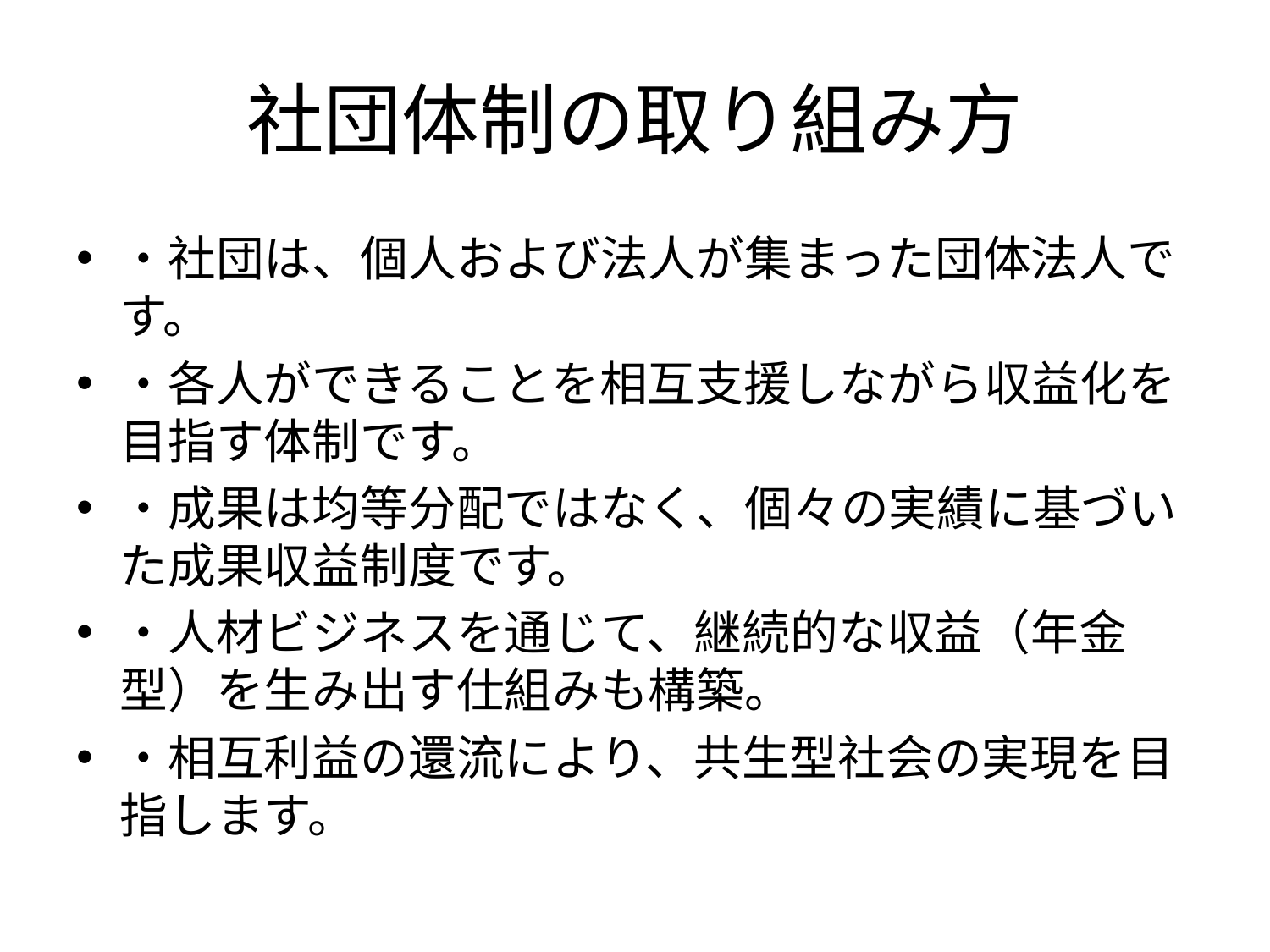

# 社団体制の取り組み方
・社団は、個人および法人が集まった団体法人です。
・各人ができることを相互支援しながら収益化を目指す体制です。
・成果は均等分配ではなく、個々の実績に基づいた成果収益制度です。
・人材ビジネスを通じて、継続的な収益（年金型）を生み出す仕組みも構築。
・相互利益の還流により、共生型社会の実現を目指します。